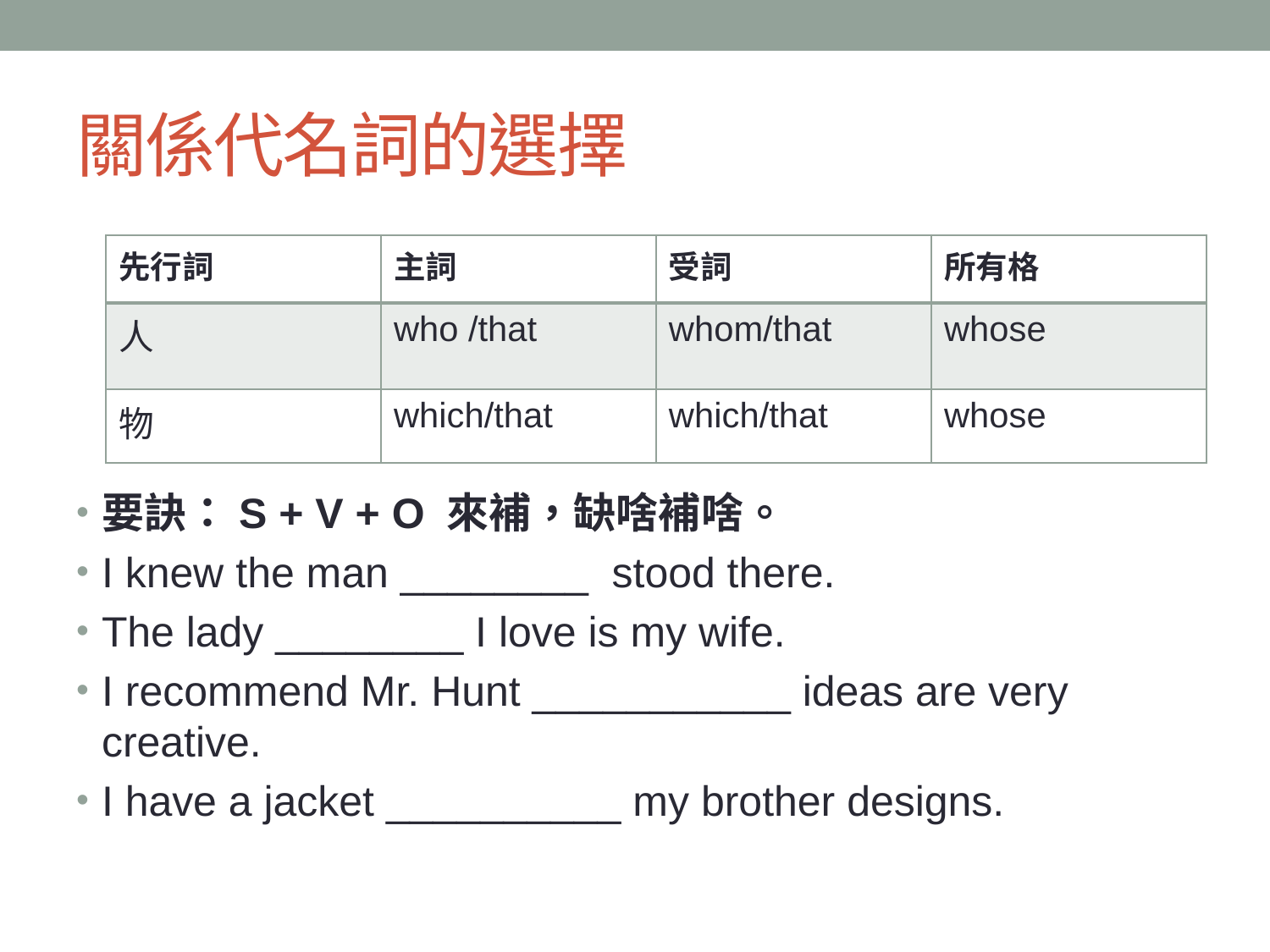

# 關係代名詞的選擇
| 先行詞 | 主詞 | 受詞 | 所有格 |
| --- | --- | --- | --- |
| 人 | who /that | whom/that | whose |
| 物 | which/that | which/that | whose |

要訣：S + V + O 來補，缺啥補啥。
I knew the man ________  stood there.
The lady ________ I love is my wife.
I recommend Mr. Hunt ___________ ideas are very creative.
I have a jacket __________ my brother designs.